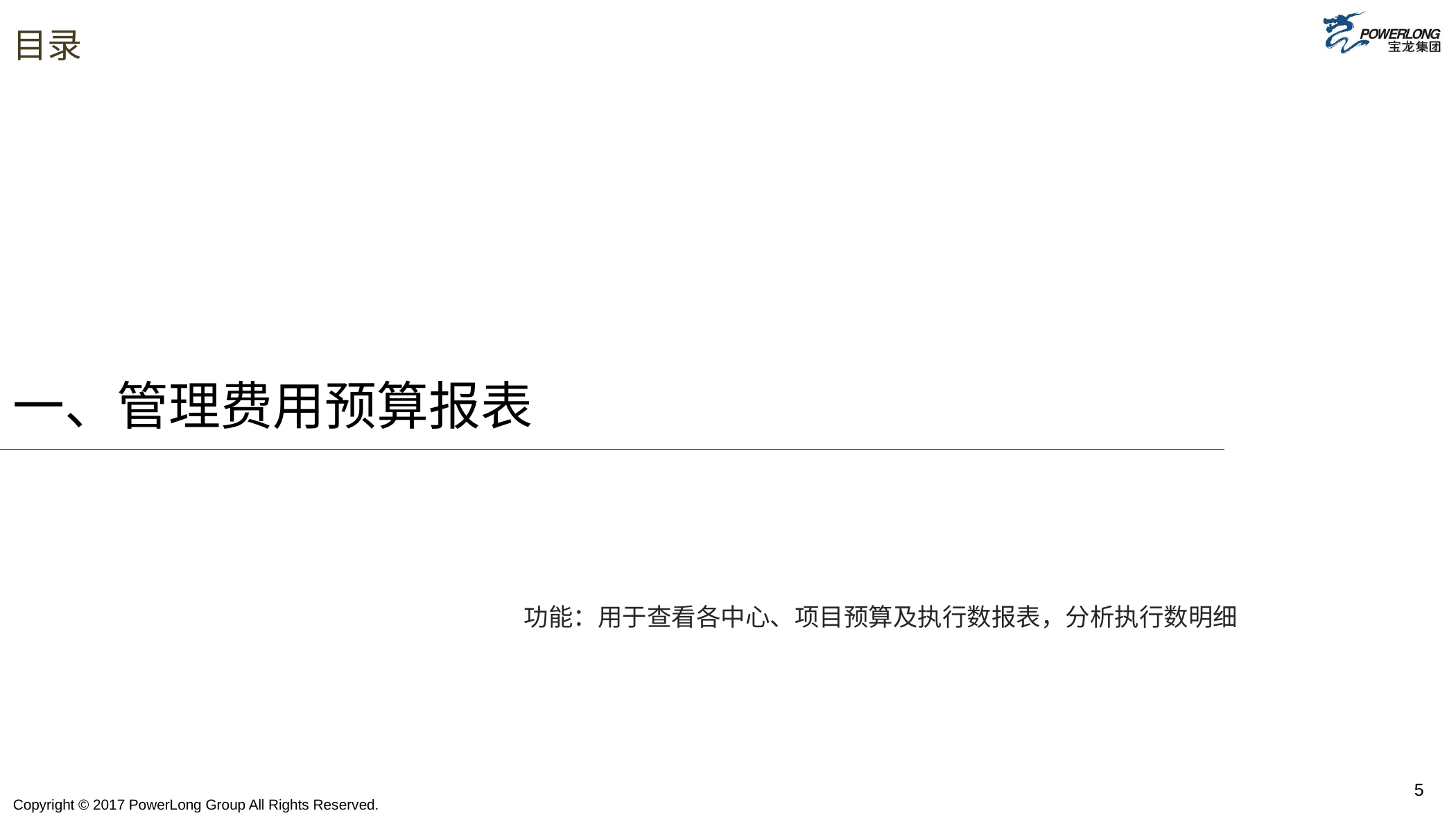

# 目录
一、管理费用预算报表
功能：用于查看各中心、项目预算及执行数报表，分析执行数明细